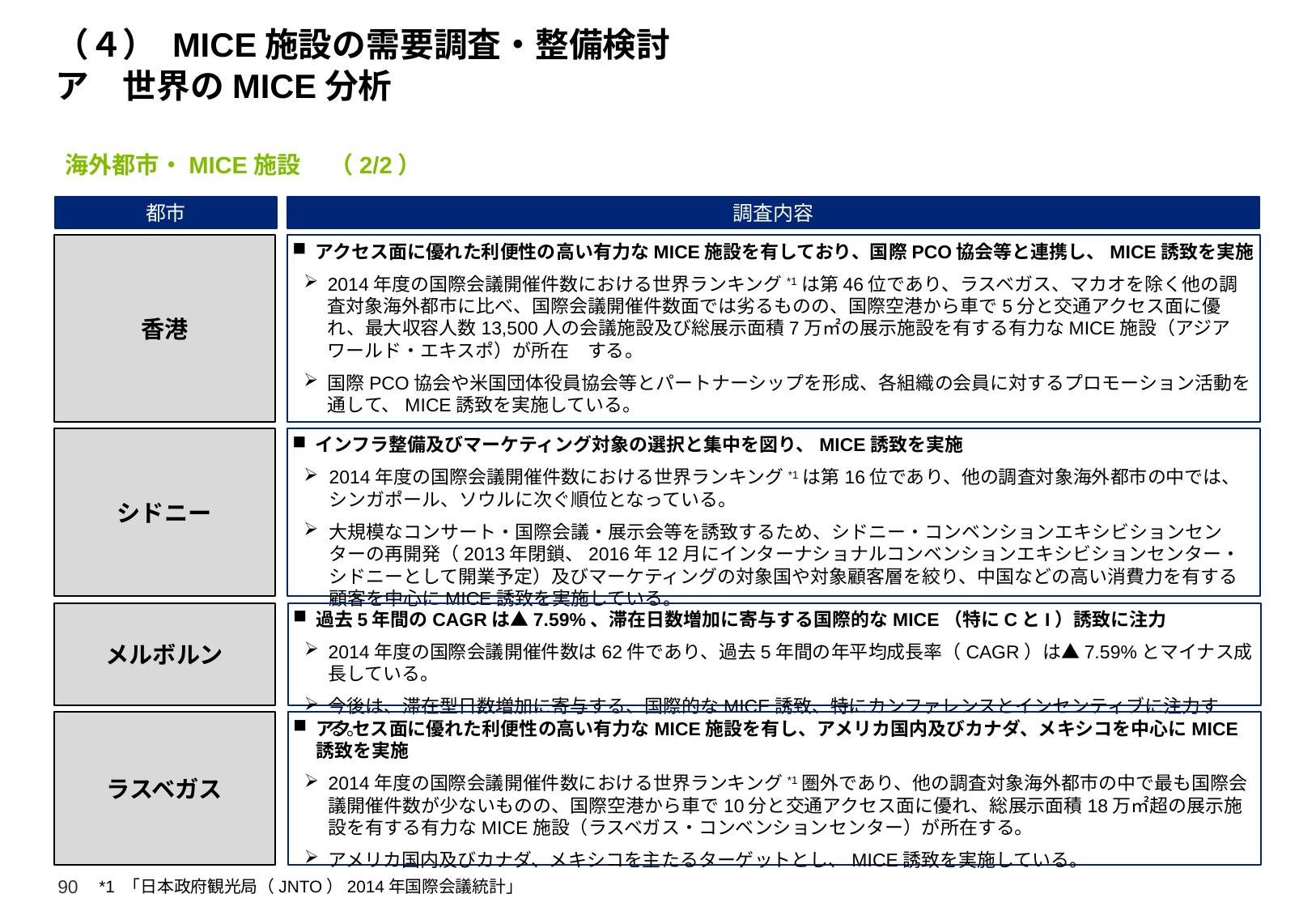

# （４） MICE施設の需要調査・整備検討 ア　世界のMICE分析
海外都市・MICE施設　 （2/2）
都市
調査内容
香港
アクセス面に優れた利便性の高い有力なMICE施設を有しており、国際PCO協会等と連携し、MICE誘致を実施
2014年度の国際会議開催件数における世界ランキング*1は第46位であり、ラスベガス、マカオを除く他の調査対象海外都市に比べ、国際会議開催件数面では劣るものの、国際空港から車で5分と交通アクセス面に優れ、最大収容人数13,500人の会議施設及び総展示面積7万㎡の展示施設を有する有力なMICE施設（アジアワールド・エキスポ）が所在　する。
国際PCO協会や米国団体役員協会等とパートナーシップを形成、各組織の会員に対するプロモーション活動を通して、MICE誘致を実施している。
シドニー
インフラ整備及びマーケティング対象の選択と集中を図り、MICE誘致を実施
2014年度の国際会議開催件数における世界ランキング*1は第16位であり、他の調査対象海外都市の中では、シンガポール、ソウルに次ぐ順位となっている。
大規模なコンサート・国際会議・展示会等を誘致するため、シドニー・コンベンションエキシビションセンターの再開発（2013年閉鎖、2016年12月にインターナショナルコンベンションエキシビションセンター・シドニーとして開業予定）及びマーケティングの対象国や対象顧客層を絞り、中国などの高い消費力を有する顧客を中心にMICE誘致を実施している。
メルボルン
過去5年間のCAGRは▲7.59%、滞在日数増加に寄与する国際的なMICE（特にCとI）誘致に注力
2014年度の国際会議開催件数は62件であり、過去5年間の年平均成長率（CAGR）は▲7.59%とマイナス成長している。
今後は、滞在型日数増加に寄与する、国際的なMICE誘致、特にカンファレンスとインセンティブに注力する。
ラスベガス
アクセス面に優れた利便性の高い有力なMICE施設を有し、アメリカ国内及びカナダ、メキシコを中心にMICE誘致を実施
2014年度の国際会議開催件数における世界ランキング*1圏外であり、他の調査対象海外都市の中で最も国際会議開催件数が少ないものの、国際空港から車で10分と交通アクセス面に優れ、総展示面積18万㎡超の展示施設を有する有力なMICE施設（ラスベガス・コンベンションセンター）が所在する。
アメリカ国内及びカナダ、メキシコを主たるターゲットとし、MICE誘致を実施している。
*1 「日本政府観光局（JNTO）2014年国際会議統計」
90